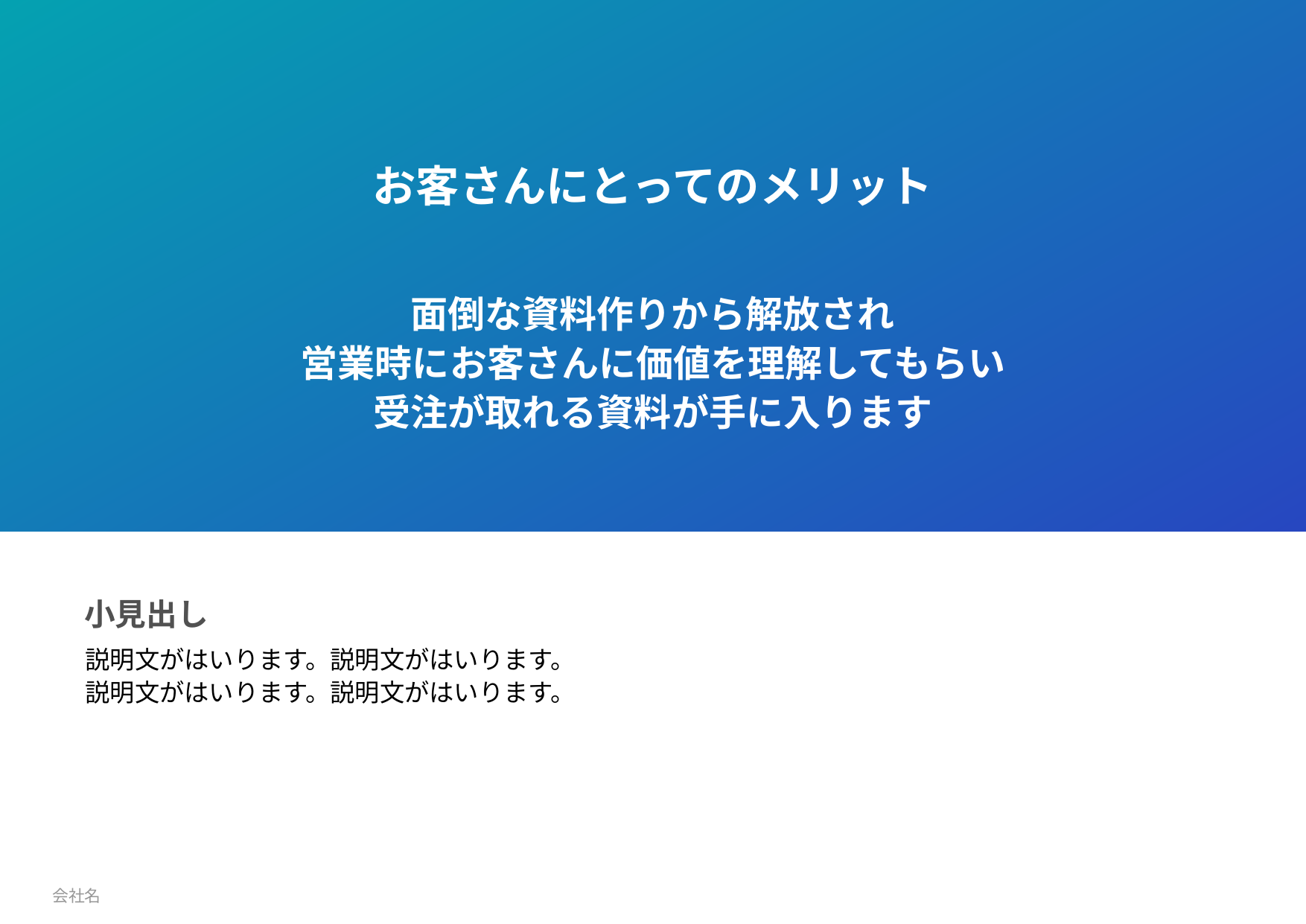

# お客さんにとってのメリット
面倒な資料作りから解放され
営業時にお客さんに価値を理解してもらい
受注が取れる資料が手に入ります
小見出し
説明文がはいります。説明文がはいります。説明文がはいります。説明文がはいります。
会社名